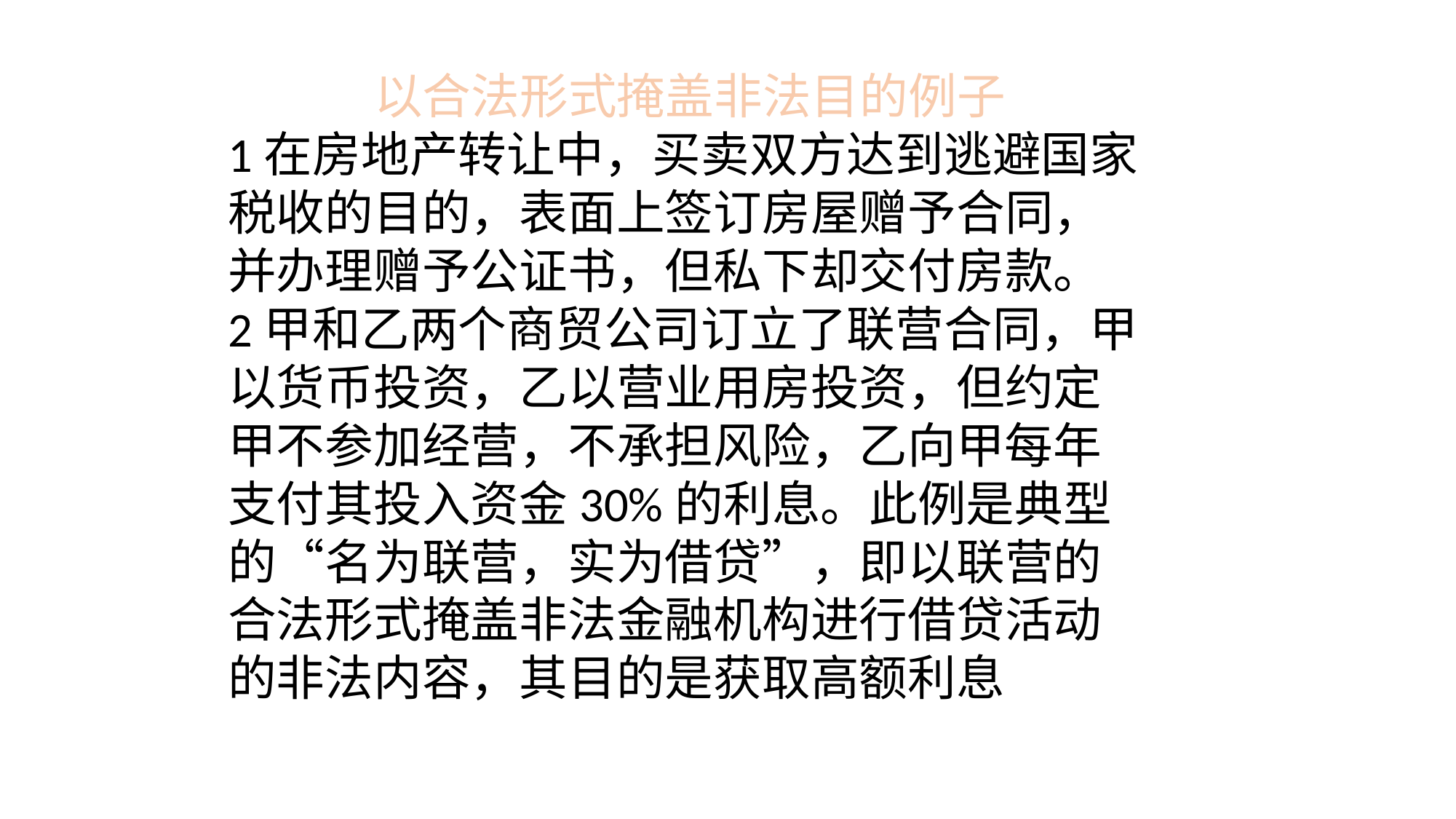

以合法形式掩盖非法目的例子
1在房地产转让中，买卖双方达到逃避国家税收的目的，表面上签订房屋赠予合同，并办理赠予公证书，但私下却交付房款。  2甲和乙两个商贸公司订立了联营合同，甲以货币投资，乙以营业用房投资，但约定甲不参加经营，不承担风险，乙向甲每年支付其投入资金30%的利息。此例是典型的“名为联营，实为借贷”，即以联营的合法形式掩盖非法金融机构进行借贷活动的非法内容，其目的是获取高额利息